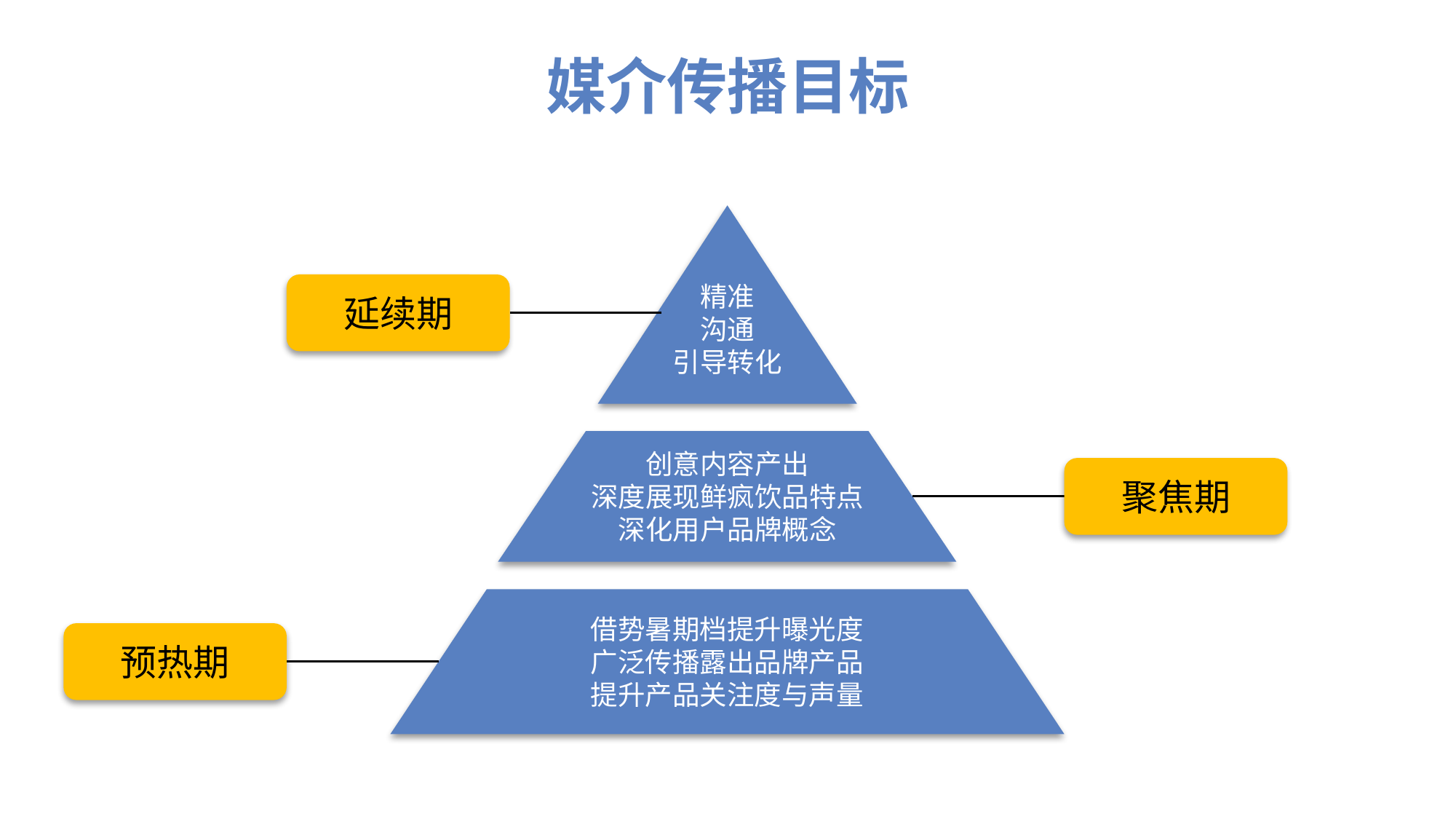

媒介传播目标

延续期
精准
沟通
引导转化

创意内容产出
深度展现鲜疯饮品特点
深化用户品牌概念
聚焦期

借势暑期档提升曝光度
广泛传播露出品牌产品
提升产品关注度与声量
预热期